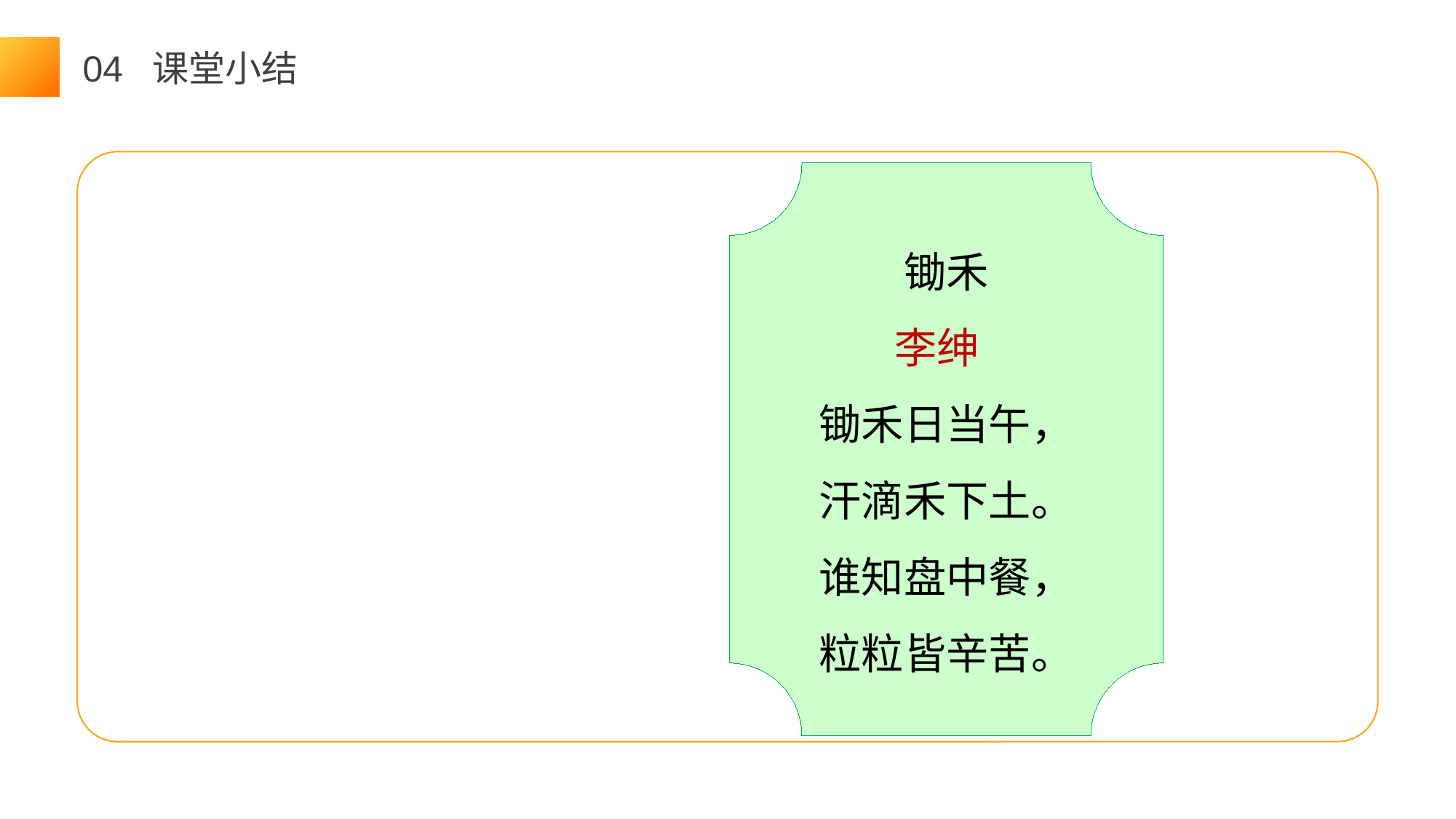

04  课堂小结
锄禾
李绅
锄禾日当午，
汗滴禾下土。
谁知盘中餐，
粒粒皆辛苦。